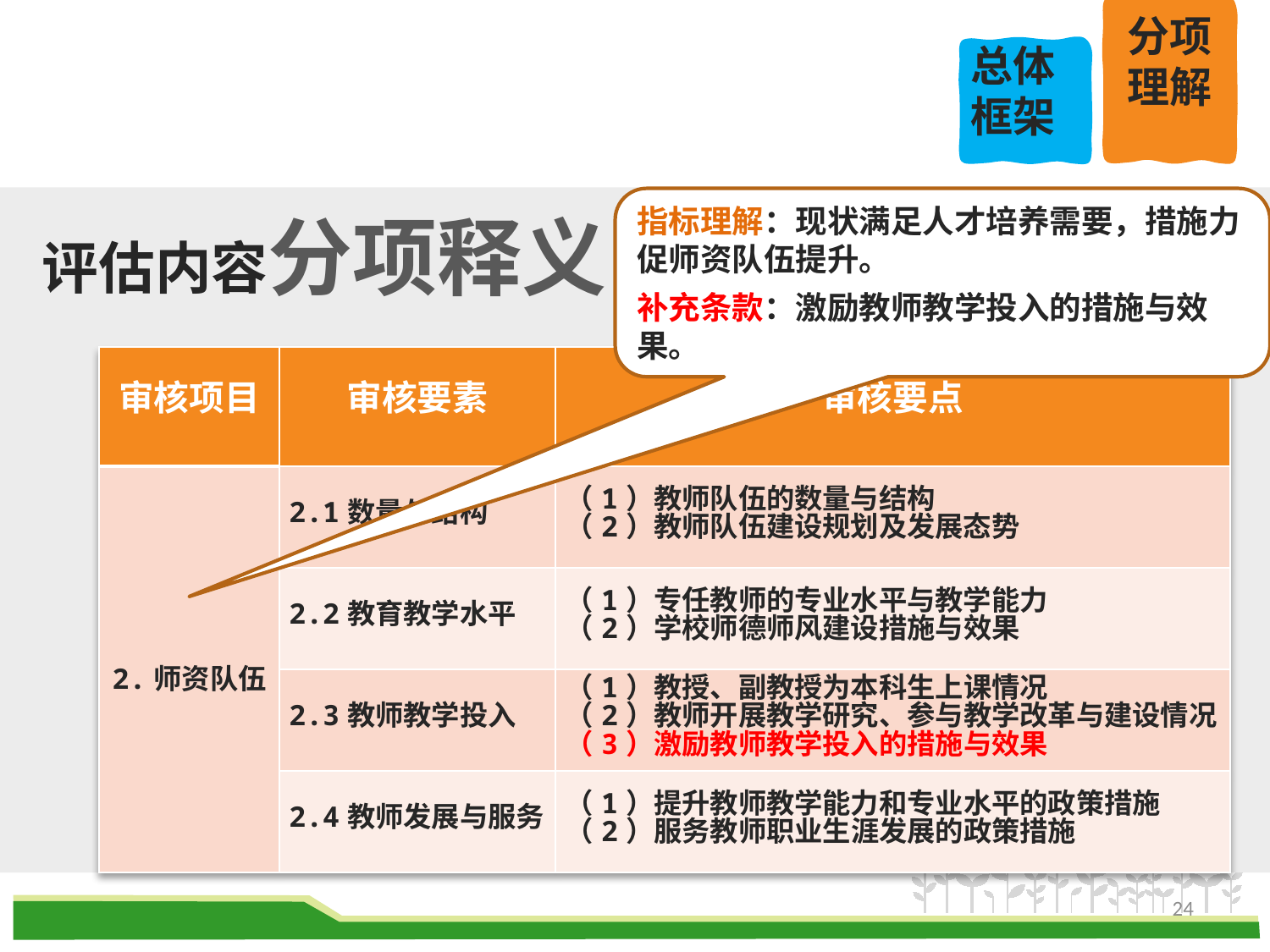

分项理解
总体框架

指标理解：现状满足人才培养需要，措施力促师资队伍提升。
补充条款：激励教师教学投入的措施与效果。
评估内容分项释义

| 审核项目 | 审核要素 | 审核要点 |
| --- | --- | --- |
| 2.师资队伍 | 2.1数量与结构 | （1）教师队伍的数量与结构 （2）教师队伍建设规划及发展态势 |
|  | 2.2教育教学水平 | （1）专任教师的专业水平与教学能力 （2）学校师德师风建设措施与效果 |
|  | 2.3教师教学投入 | （1）教授、副教授为本科生上课情况 （2）教师开展教学研究、参与教学改革与建设情况 （3）激励教师教学投入的措施与效果 |
|  | 2.4教师发展与服务 | （1）提升教师教学能力和专业水平的政策措施 （2）服务教师职业生涯发展的政策措施 |
24